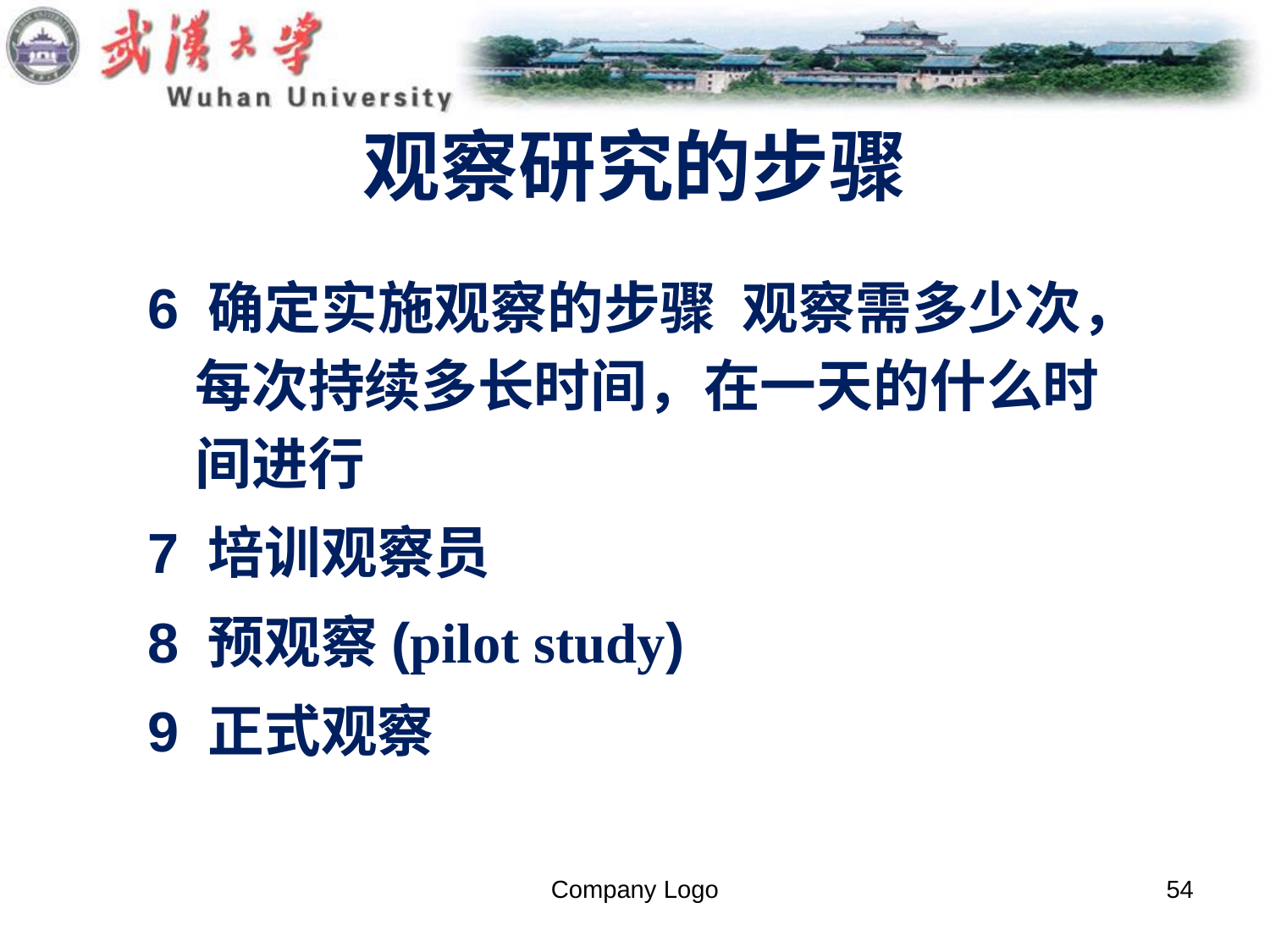

# 观察研究的步骤
6 确定实施观察的步骤  观察需多少次，每次持续多长时间，在一天的什么时间进行
7 培训观察员
8 预观察(pilot study)
9 正式观察
Company Logo
54